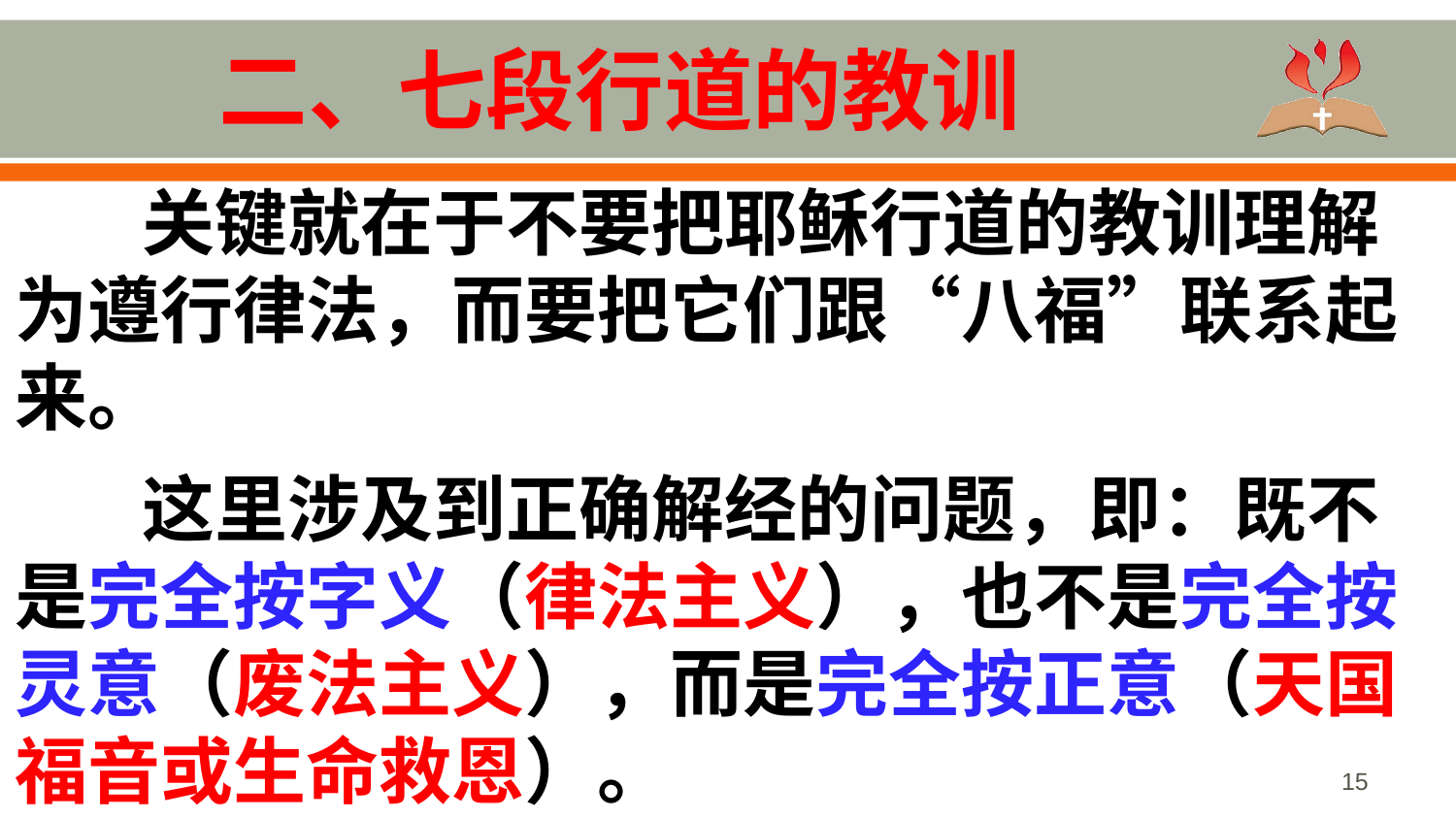

# 二、七段行道的教训
关键就在于不要把耶稣行道的教训理解为遵行律法，而要把它们跟“八福”联系起来。
这里涉及到正确解经的问题，即：既不是完全按字义（律法主义），也不是完全按灵意（废法主义），而是完全按正意（天国福音或生命救恩）。
15